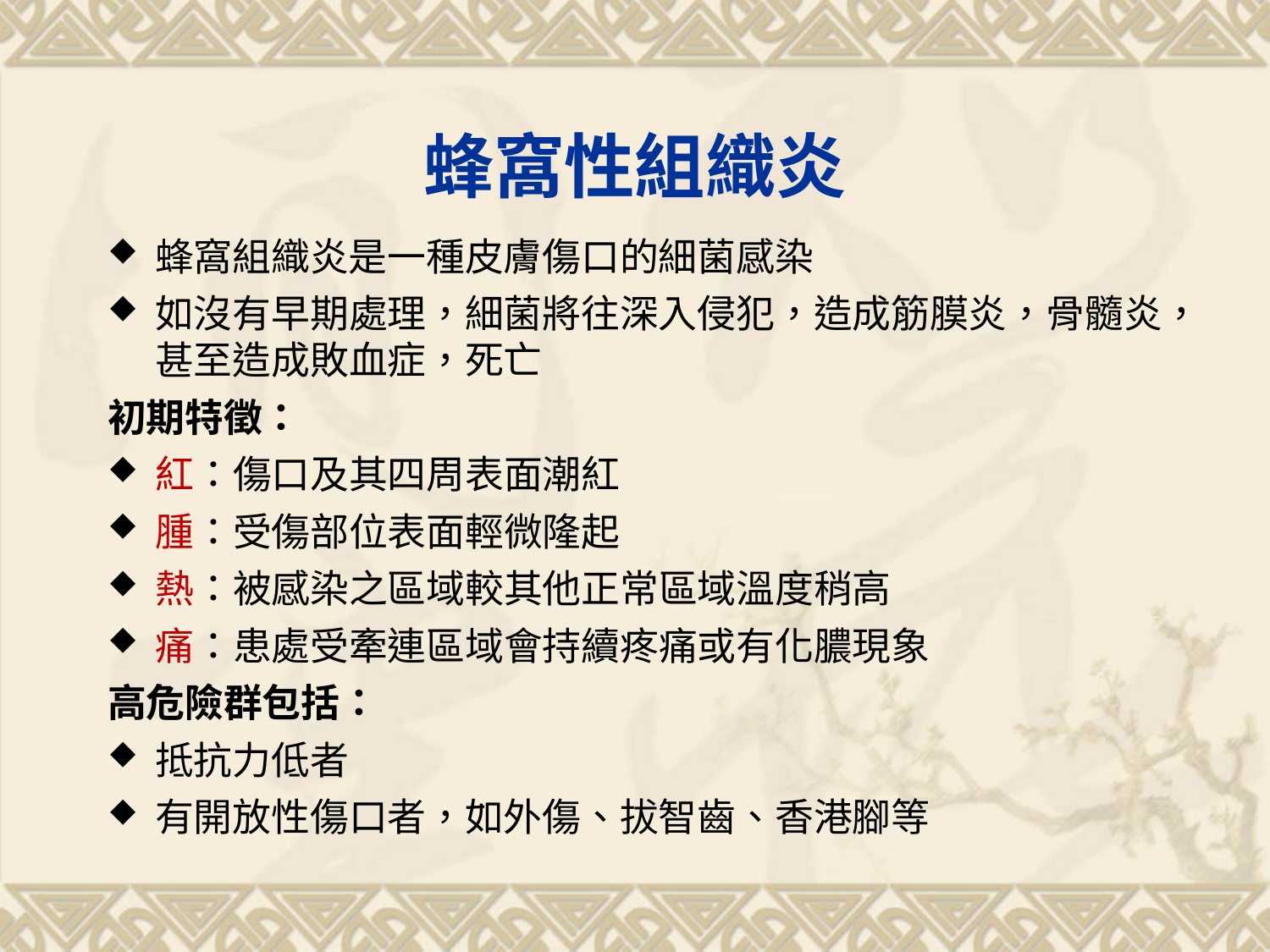

# 蜂窩性組織炎
蜂窩組織炎是一種皮膚傷口的細菌感染
如沒有早期處理，細菌將往深入侵犯，造成筋膜炎，骨髓炎，甚至造成敗血症，死亡
初期特徵：
紅：傷口及其四周表面潮紅
腫：受傷部位表面輕微隆起
熱：被感染之區域較其他正常區域溫度稍高
痛：患處受牽連區域會持續疼痛或有化膿現象
高危險群包括：
抵抗力低者
有開放性傷口者，如外傷、拔智齒、香港腳等